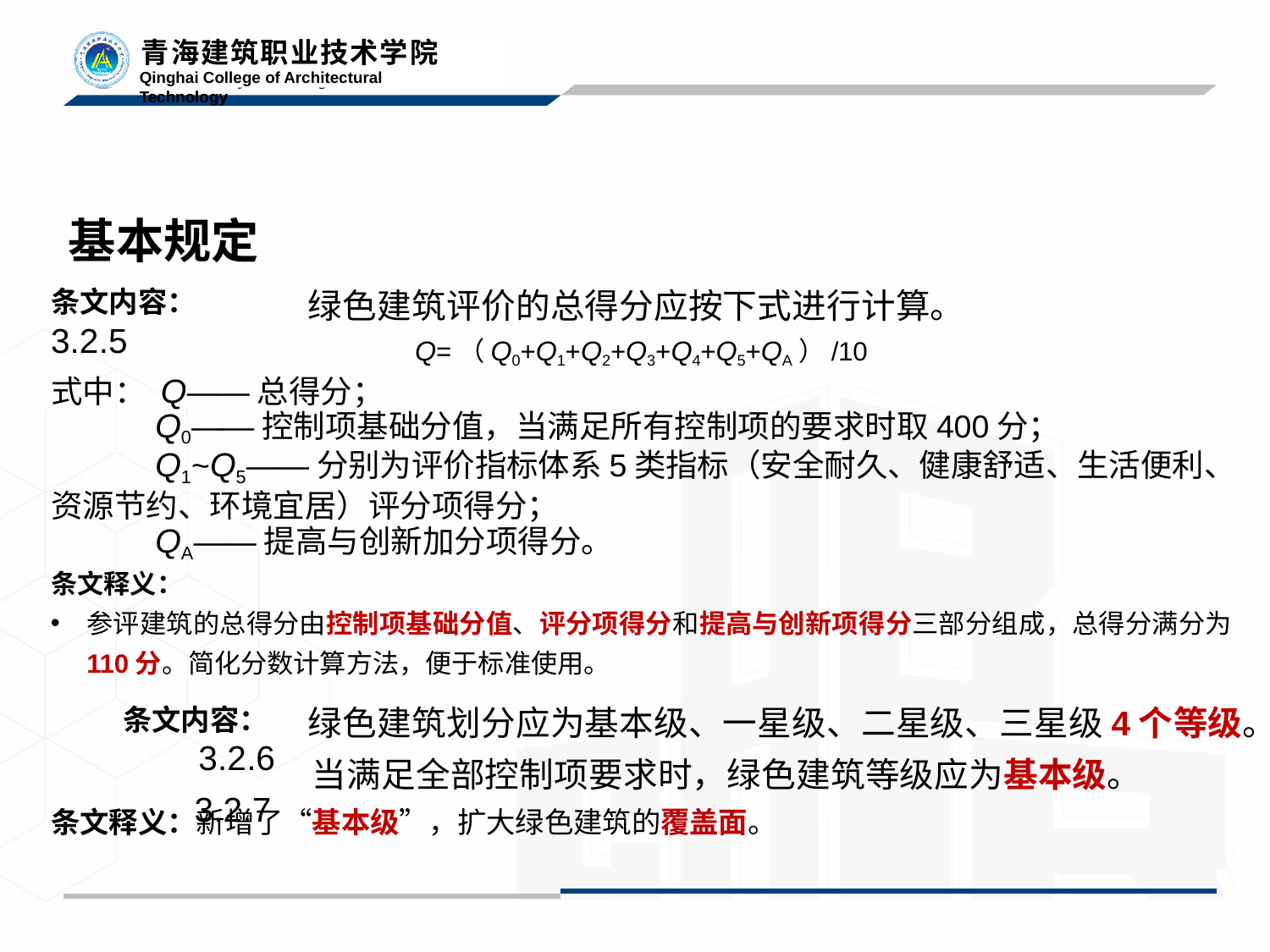

# 基本规定
条文内容：3.2.5
绿色建筑评价的总得分应按下式进行计算。
Q=（Q0+Q1+Q2+Q3+Q4+Q5+QA）/10
式中： Q——总得分；
Q0——控制项基础分值，当满足所有控制项的要求时取400分；
Q1~Q5——分别为评价指标体系5类指标（安全耐久、健康舒适、生活便利、
资源节约、环境宜居）评分项得分；
QA——提高与创新加分项得分。
条文释义：
参评建筑的总得分由控制项基础分值、评分项得分和提高与创新项得分三部分组成，总得分满分为
110分。简化分数计算方法，便于标准使用。
条文内容：3.2.6
3.2.7
绿色建筑划分应为基本级、一星级、二星级、三星级4个等级。 当满足全部控制项要求时，绿色建筑等级应为基本级。
条文释义：新增了“基本级”，扩大绿色建筑的覆盖面。